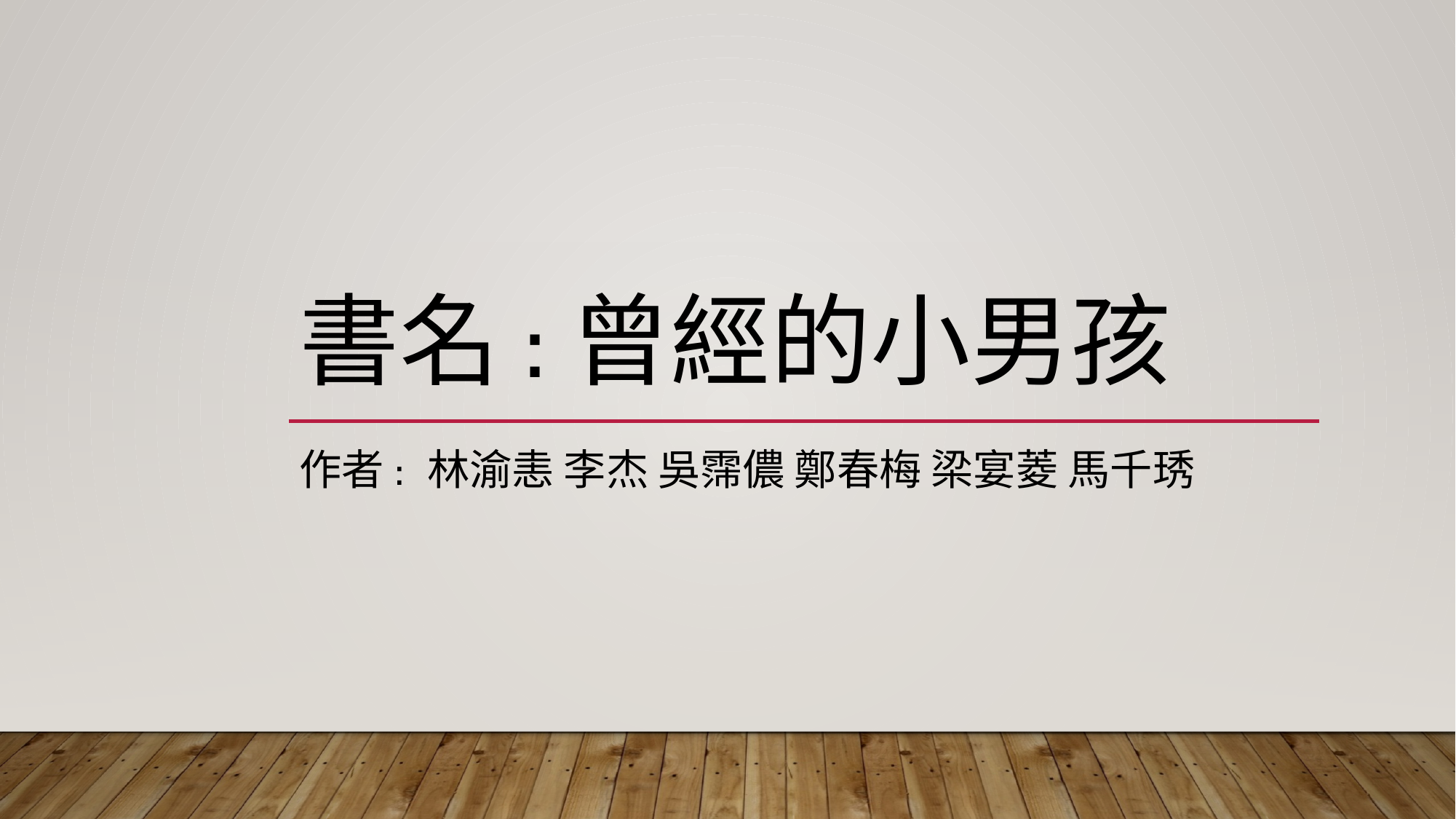

# 書名:曾經的小男孩
作者: 林渝恚 李杰 吳霈儂 鄭春梅 梁宴菱 馬千琇